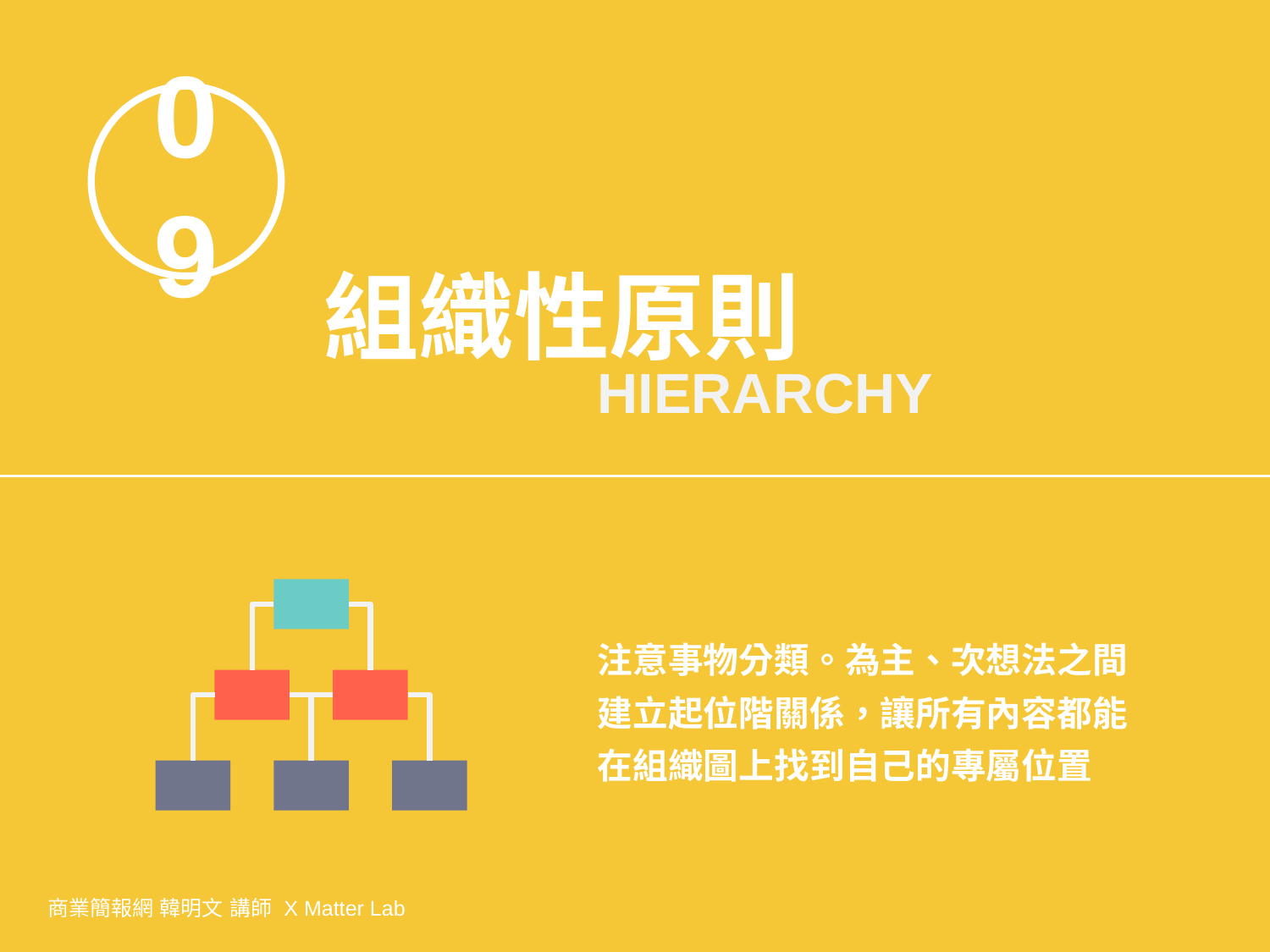

09
組織性原則
HIERARCHY

注意事物分類。為主、次想法之間建立起位階關係，讓所有內容都能在組織圖上找到自己的專屬位置
商業簡報網 韓明文 講師 X Matter Lab